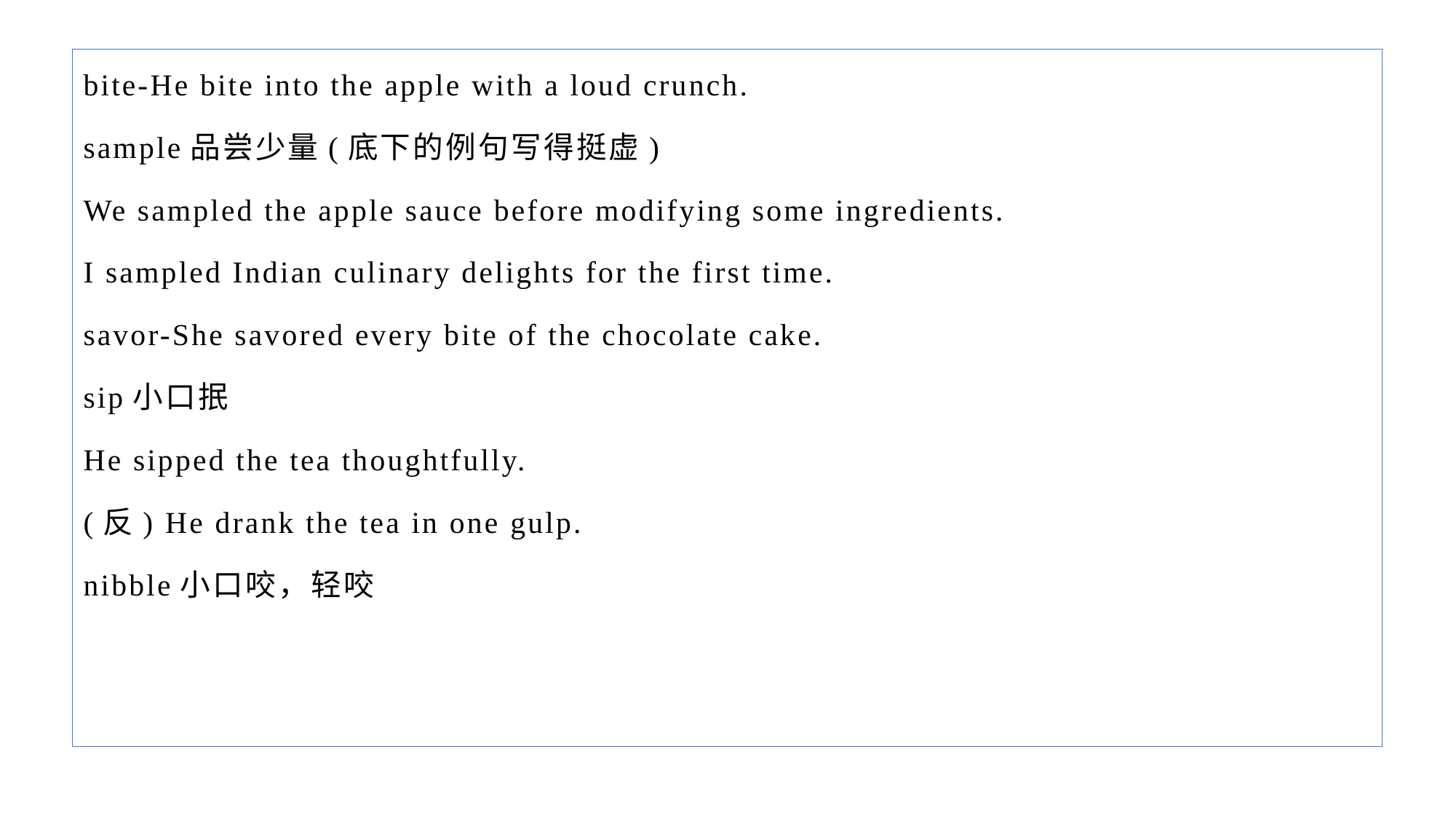

bite-He bite into the apple with a loud crunch.
sample品尝少量(底下的例句写得挺虚)
We sampled the apple sauce before modifying some ingredients.
I sampled Indian culinary delights for the first time.
savor-She savored every bite of the chocolate cake.
sip小口抿
He sipped the tea thoughtfully.
(反) He drank the tea in one gulp.
nibble小口咬，轻咬